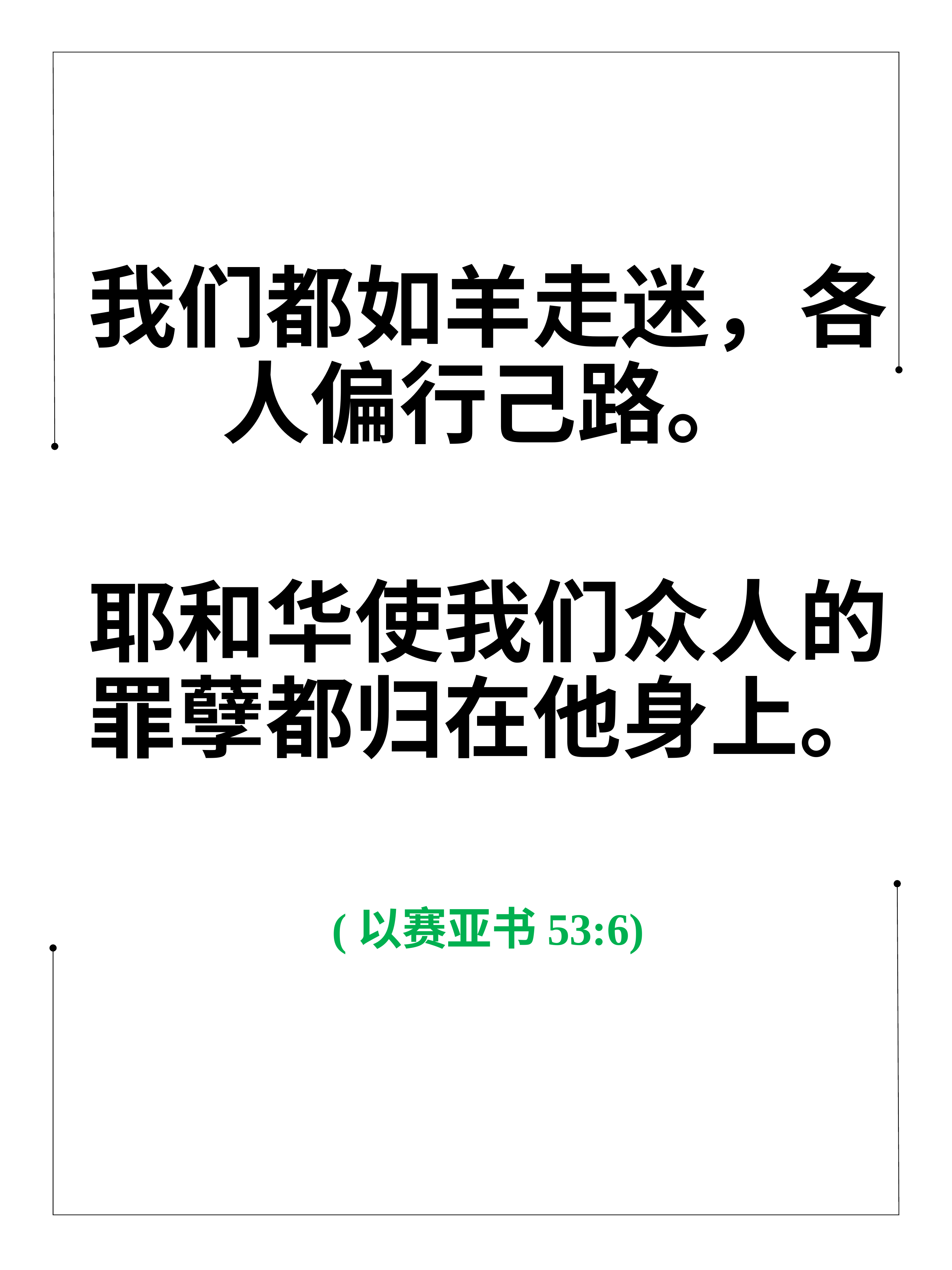

我们都如羊走迷，各人偏行己路。

耶和华使我们众人的罪孽都归在他身上。

(以赛亚书53:6)